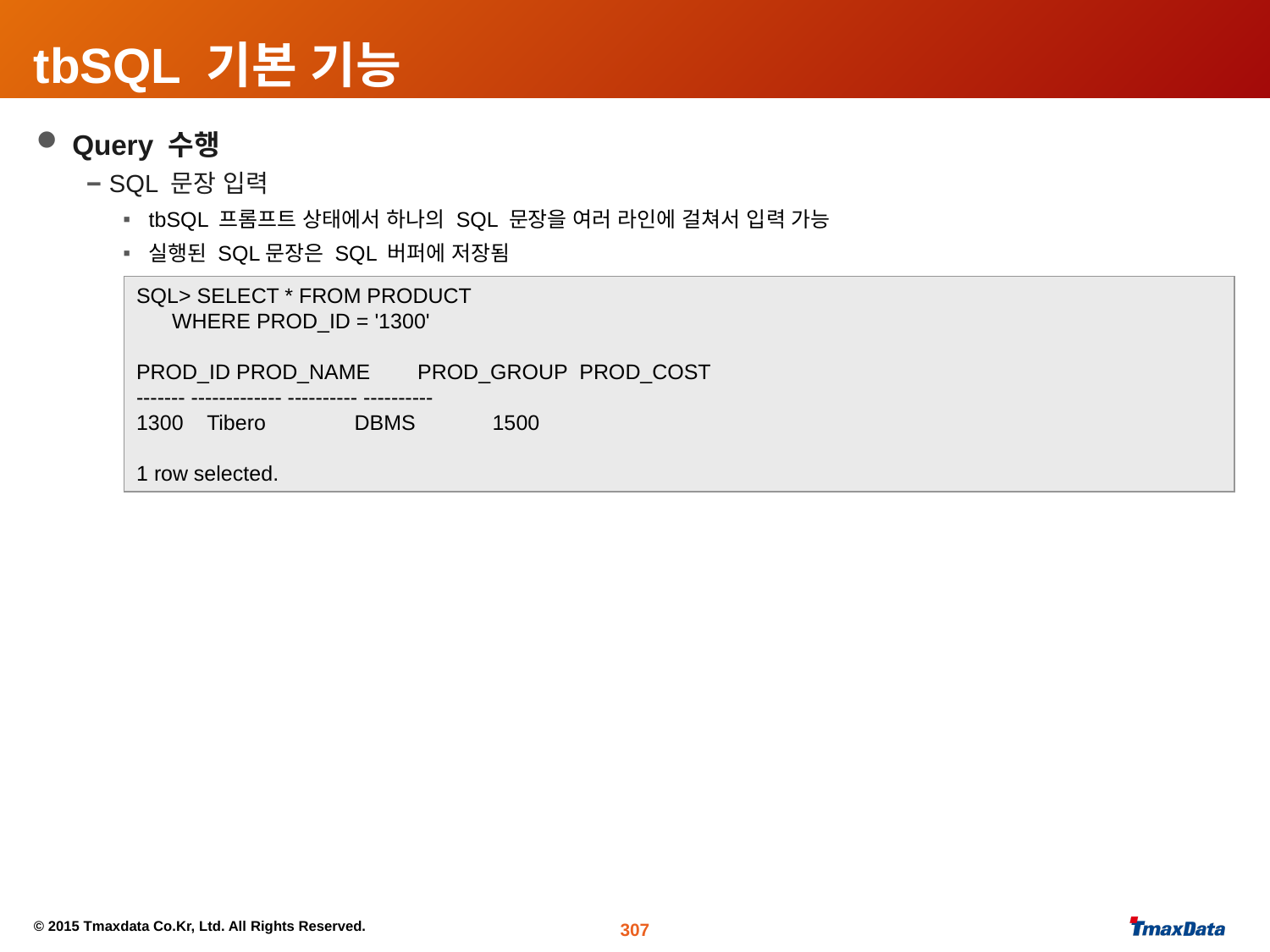

# tbSQL 기본 기능
 Query 수행
 SQL 문장 입력
tbSQL 프롬프트 상태에서 하나의 SQL 문장을 여러 라인에 걸쳐서 입력 가능
실행된 SQL문장은 SQL 버퍼에 저장됨
SQL> SELECT * FROM PRODUCT
      WHERE PROD_ID = '1300'

PROD_ID PROD_NAME        PROD_GROUP  PROD_COST
------- ------------- ---------- ----------
1300    Tibero               DBMS             1500

1 row selected.